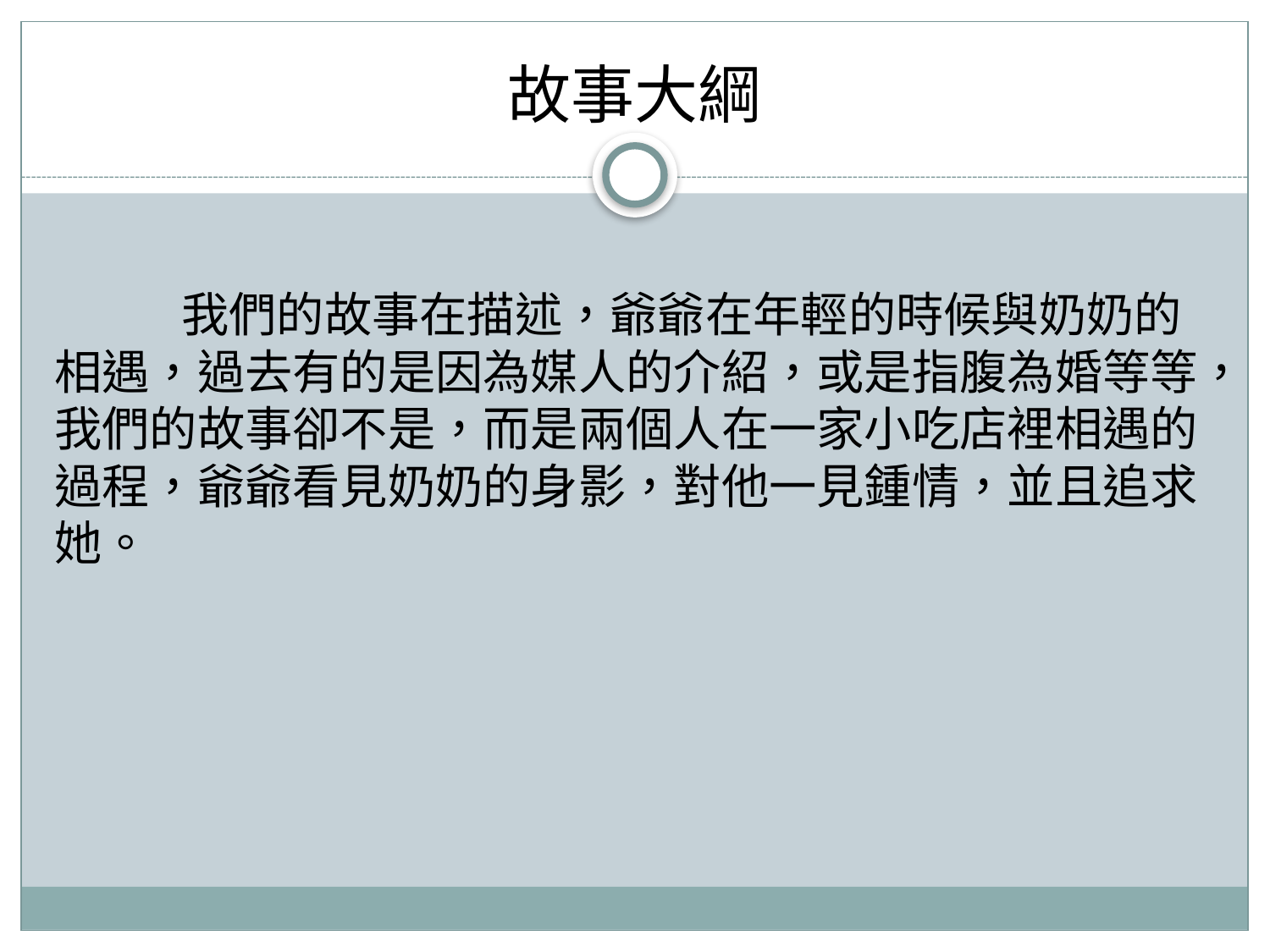

# 故事大綱

	我們的故事在描述，爺爺在年輕的時候與奶奶的相遇，過去有的是因為媒人的介紹，或是指腹為婚等等，我們的故事卻不是，而是兩個人在一家小吃店裡相遇的過程，爺爺看見奶奶的身影，對他一見鍾情，並且追求她。